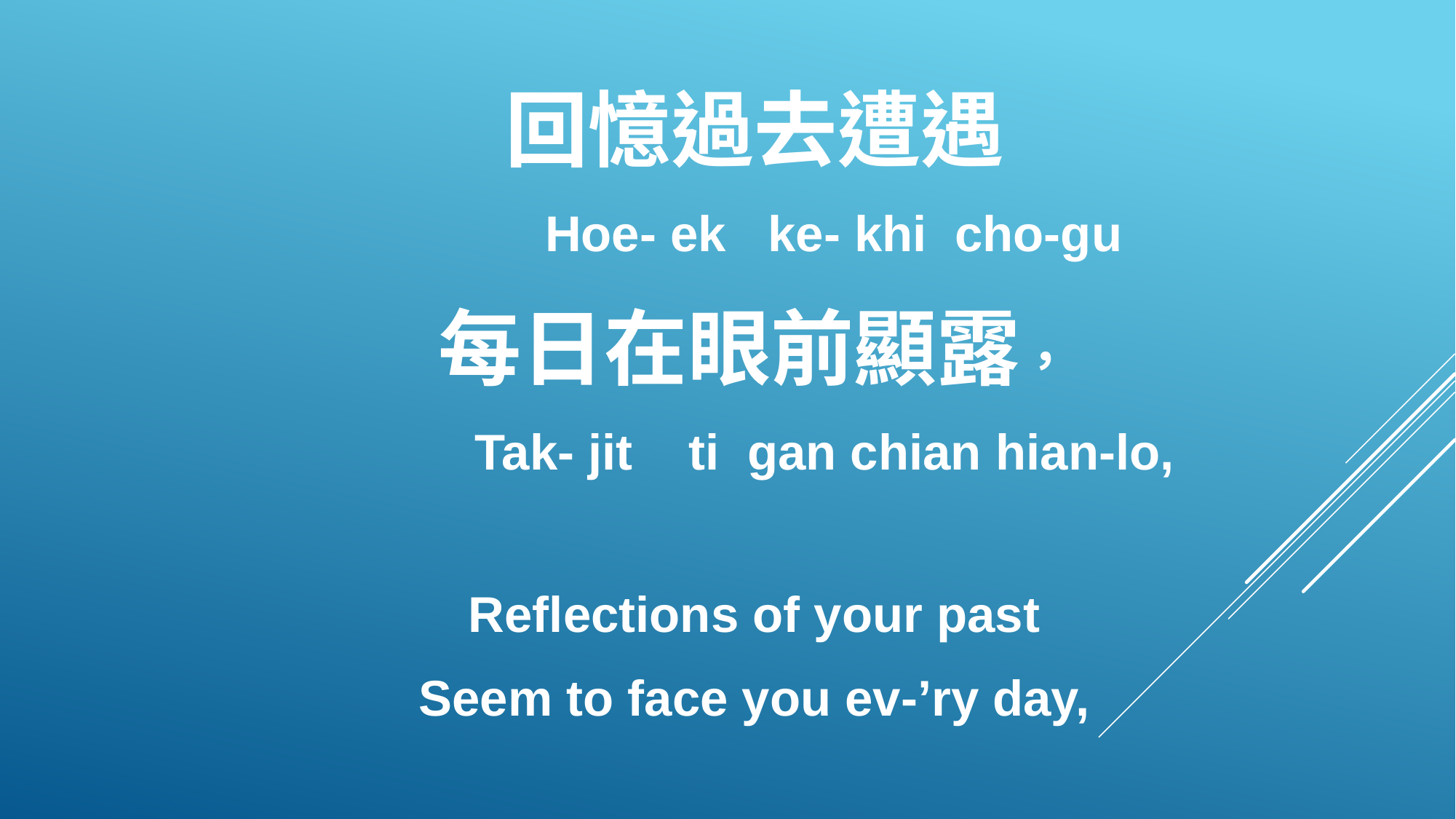

回憶過去遭遇
                          Hoe- ek   ke- khi  cho-gu
每日在眼前顯露，
                     Tak- jit    ti  gan chian hian-lo,

Reflections of your past
Seem to face you ev-’ry day,